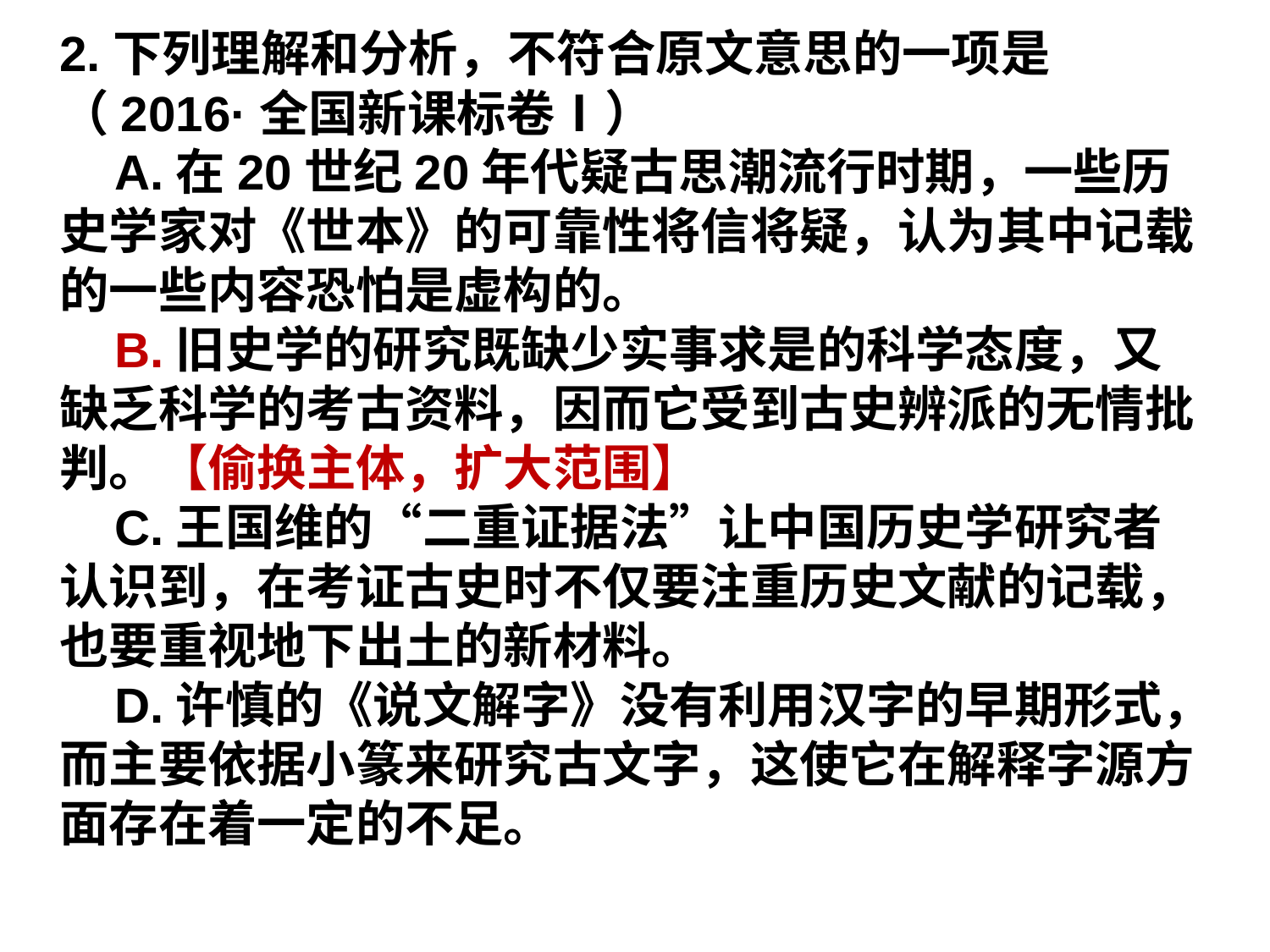

2.下列理解和分析，不符合原文意思的一项是（2016·全国新课标卷Ⅰ）
    A.在20世纪20年代疑古思潮流行时期，一些历史学家对《世本》的可靠性将信将疑，认为其中记载的一些内容恐怕是虚构的。
    B.旧史学的研究既缺少实事求是的科学态度，又缺乏科学的考古资料，因而它受到古史辨派的无情批判。【偷换主体，扩大范围】
    C.王国维的“二重证据法”让中国历史学研究者认识到，在考证古史时不仅要注重历史文献的记载，也要重视地下出土的新材料。
    D.许慎的《说文解字》没有利用汉字的早期形式，而主要依据小篆来研究古文字，这使它在解释字源方面存在着一定的不足。